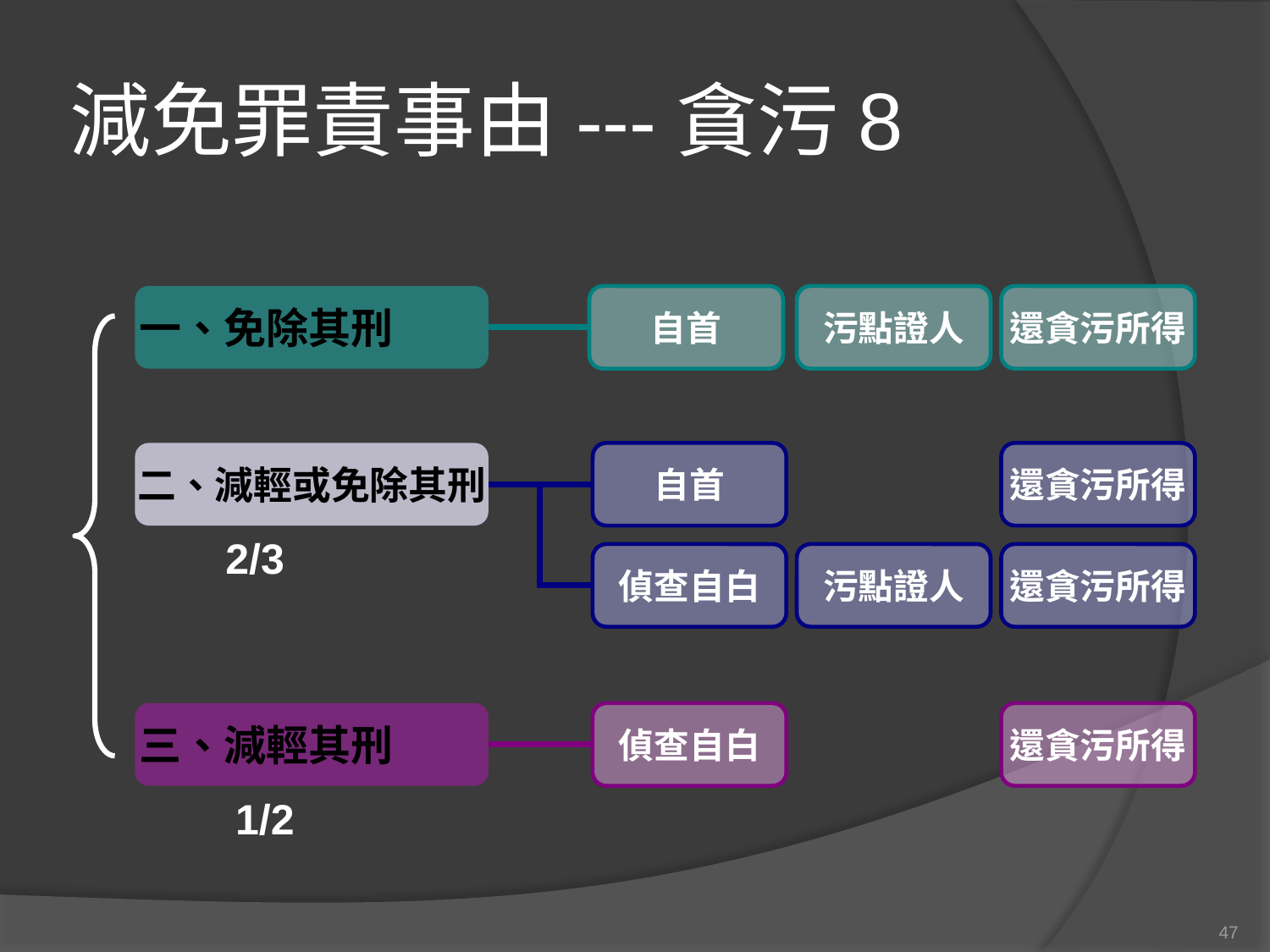

# 減免罪責事由---貪污8
一、免除其刑
自首
污點證人
還貪污所得
還貪污所得
還貪污所得
還貪污所得

二、減輕或免除其刑
自首
偵查自白
2/3
污點證人
三、減輕其刑
偵查自白
1/2
47